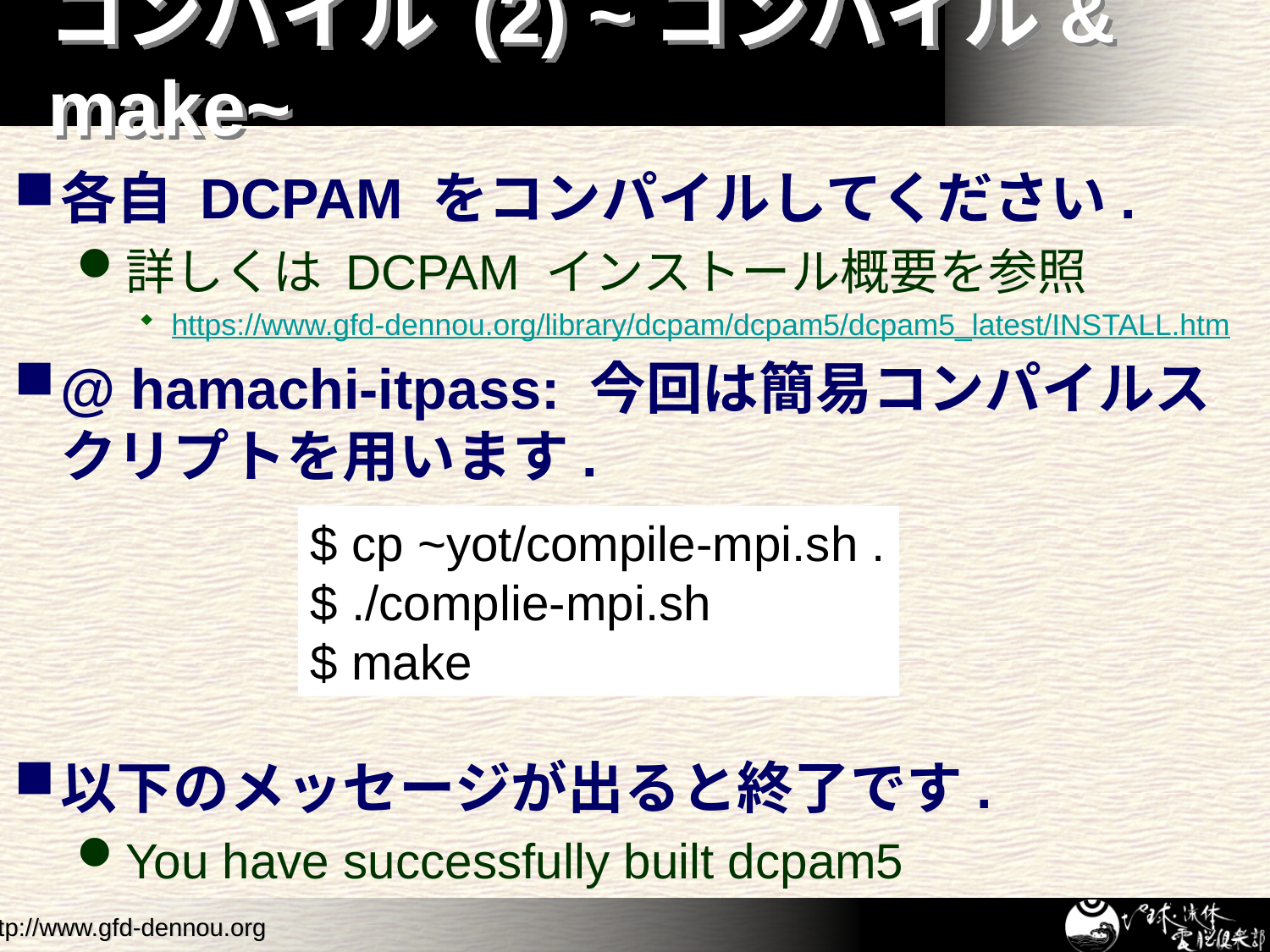

# コンパイル (2) ~コンパイル& make~
各自 DCPAM をコンパイルしてください.
詳しくは DCPAM インストール概要を参照
https://www.gfd-dennou.org/library/dcpam/dcpam5/dcpam5_latest/INSTALL.htm
@ hamachi-itpass: 今回は簡易コンパイルスクリプトを用います.

以下のメッセージが出ると終了です.
You have successfully built dcpam5
$ cp ~yot/compile-mpi.sh .
$ ./complie-mpi.sh
$ make